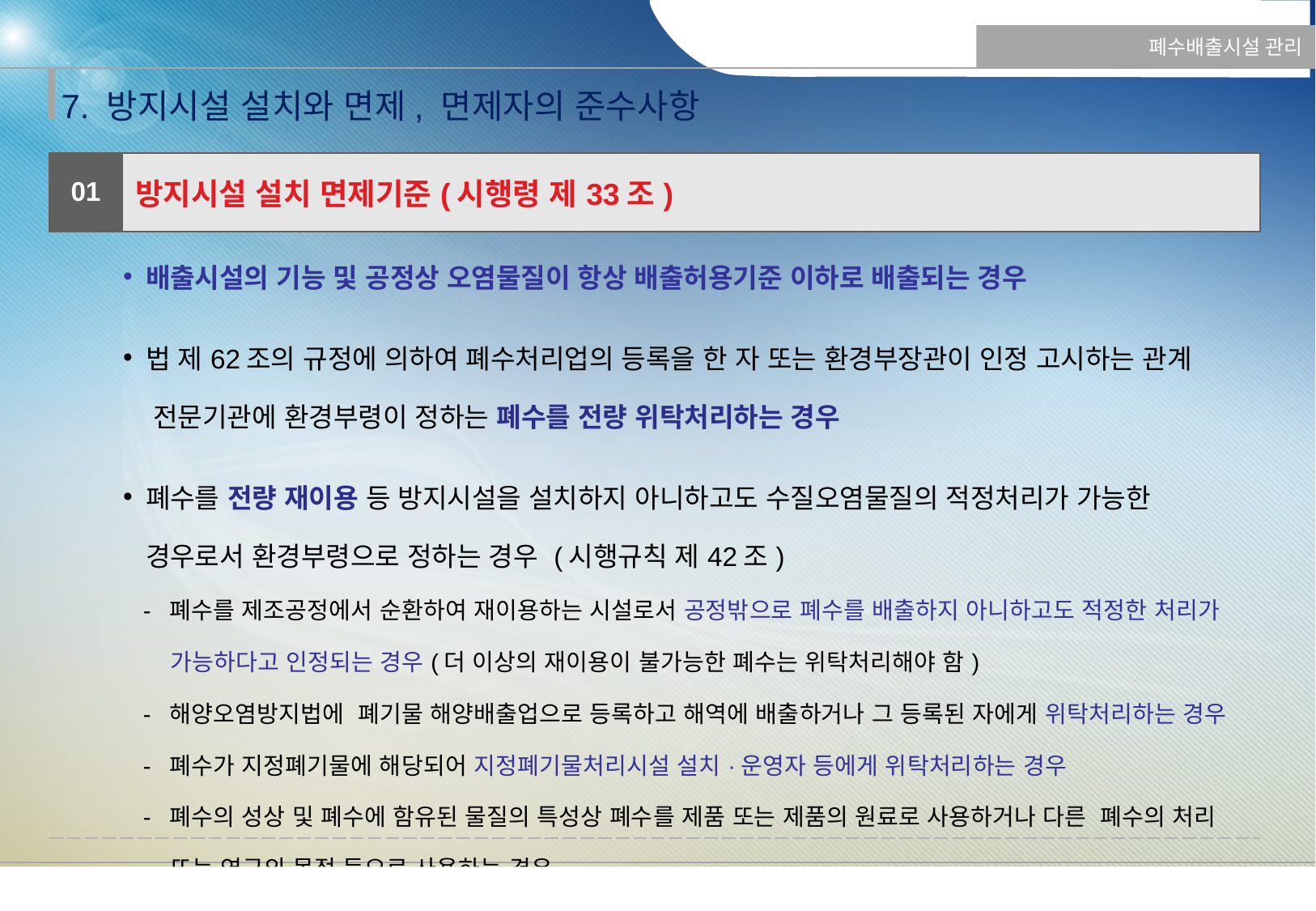

폐수배출시설 관리
7. 방지시설 설치와 면제, 면제자의 준수사항
| 01 | 방지시설 설치 면제기준(시행령 제33조) |
| --- | --- |
| 배출시설의 기능 및 공정상 오염물질이 항상 배출허용기준 이하로 배출되는 경우 법 제62조의 규정에 의하여 폐수처리업의 등록을 한 자 또는 환경부장관이 인정 고시하는 관계 전문기관에 환경부령이 정하는 폐수를 전량 위탁처리하는 경우 폐수를 전량 재이용 등 방지시설을 설치하지 아니하고도 수질오염물질의 적정처리가 가능한 경우로서 환경부령으로 정하는 경우 (시행규칙 제42조) - 폐수를 제조공정에서 순환하여 재이용하는 시설로서 공정밖으로 폐수를 배출하지 아니하고도 적정한 처리가 가능하다고 인정되는 경우(더 이상의 재이용이 불가능한 폐수는 위탁처리해야 함) - 해양오염방지법에 폐기물 해양배출업으로 등록하고 해역에 배출하거나 그 등록된 자에게 위탁처리하는 경우 - 폐수가 지정폐기물에 해당되어 지정폐기물처리시설 설치·운영자 등에게 위탁처리하는 경우 - 폐수의 성상 및 폐수에 함유된 물질의 특성상 폐수를 제품 또는 제품의 원료로 사용하거나 다른 폐수의 처리 또는 연구의 목적 등으로 사용하는 경우 |  |